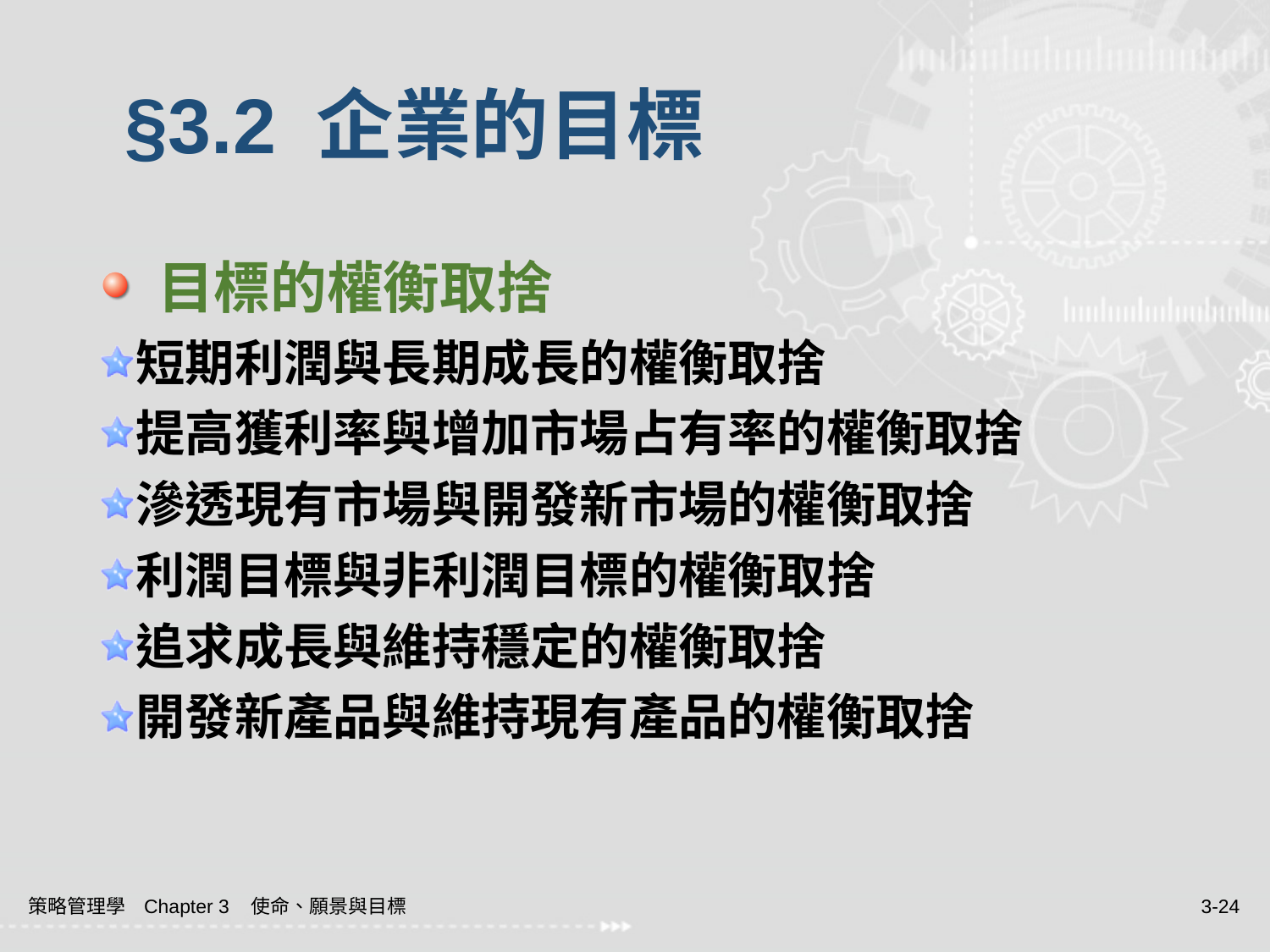

# §3.2 企業的目標
 目標的權衡取捨
短期利潤與長期成長的權衡取捨
提高獲利率與增加市場占有率的權衡取捨
滲透現有市場與開發新市場的權衡取捨
利潤目標與非利潤目標的權衡取捨
追求成長與維持穩定的權衡取捨
開發新產品與維持現有產品的權衡取捨

策略管理學   Chapter 3   使命、願景與目標
3-24